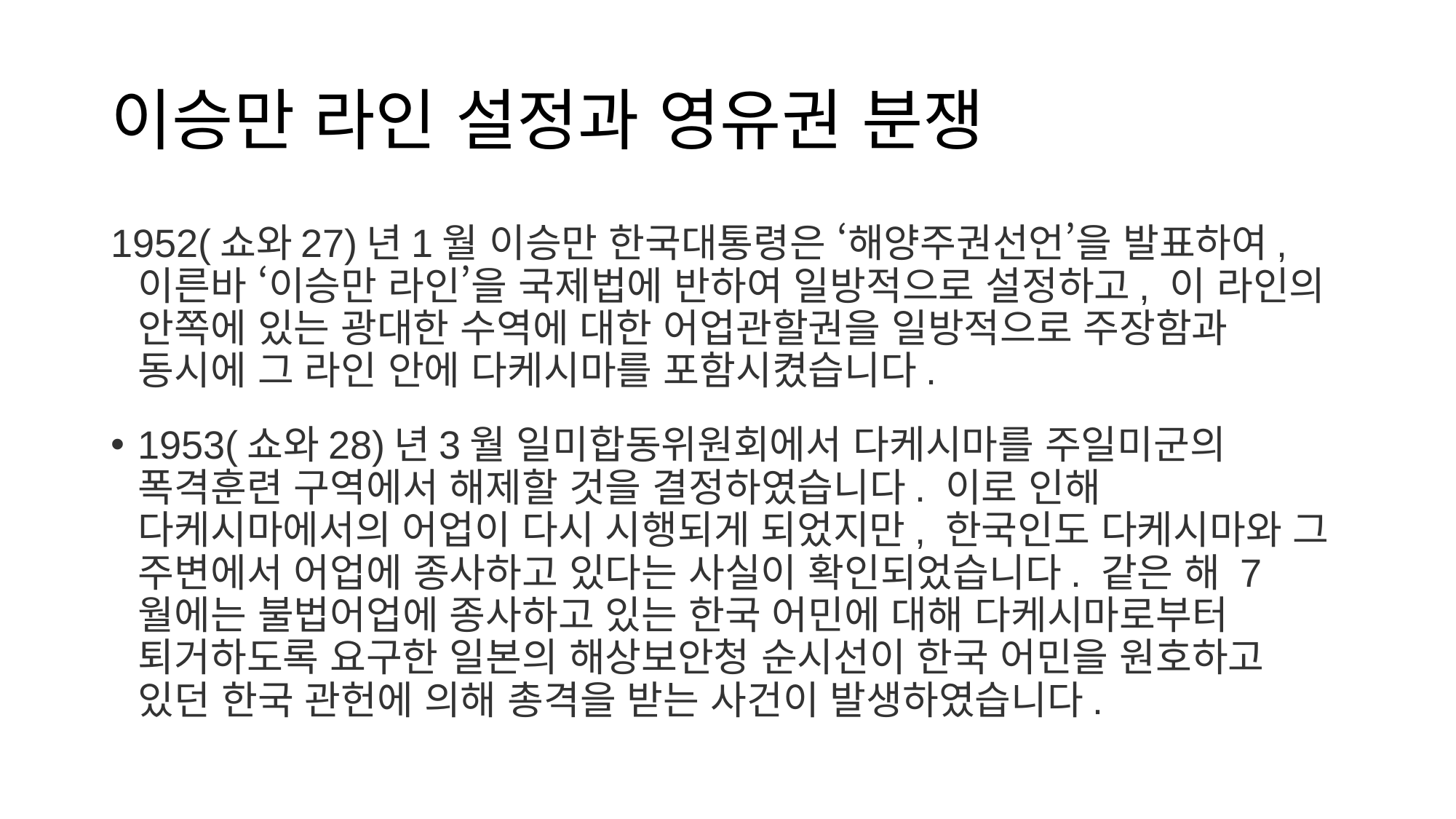

# 이승만 라인 설정과 영유권 분쟁
1952(쇼와27)년1월 이승만 한국대통령은 ‘해양주권선언’을 발표하여, 이른바 ‘이승만 라인’을 국제법에 반하여 일방적으로 설정하고, 이 라인의 안쪽에 있는 광대한 수역에 대한 어업관할권을 일방적으로 주장함과 동시에 그 라인 안에 다케시마를 포함시켰습니다.
1953(쇼와28)년3월 일미합동위원회에서 다케시마를 주일미군의 폭격훈련 구역에서 해제할 것을 결정하였습니다. 이로 인해 다케시마에서의 어업이 다시 시행되게 되었지만, 한국인도 다케시마와 그 주변에서 어업에 종사하고 있다는 사실이 확인되었습니다. 같은 해 7월에는 불법어업에 종사하고 있는 한국 어민에 대해 다케시마로부터 퇴거하도록 요구한 일본의 해상보안청 순시선이 한국 어민을 원호하고 있던 한국 관헌에 의해 총격을 받는 사건이 발생하였습니다.